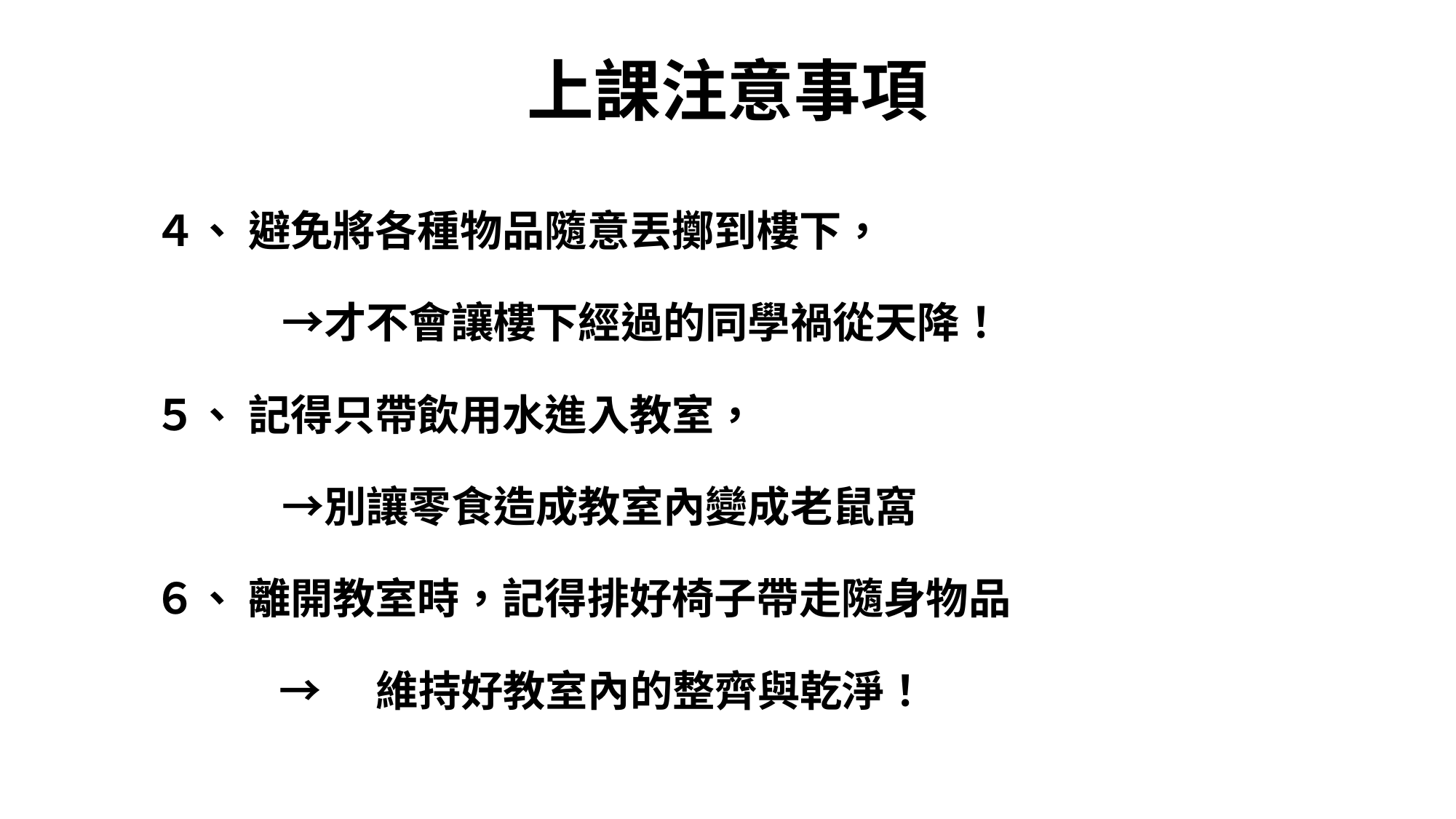

# 上課注意事項
|  |
| --- |
| ４、 避免將各種物品隨意丟擲到樓下， →才不會讓樓下經過的同學禍從天降！ ５、 記得只帶飲用水進入教室， →別讓零食造成教室內變成老鼠窩 ６、 離開教室時，記得排好椅子帶走隨身物品　　 →　維持好教室內的整齊與乾淨！ |